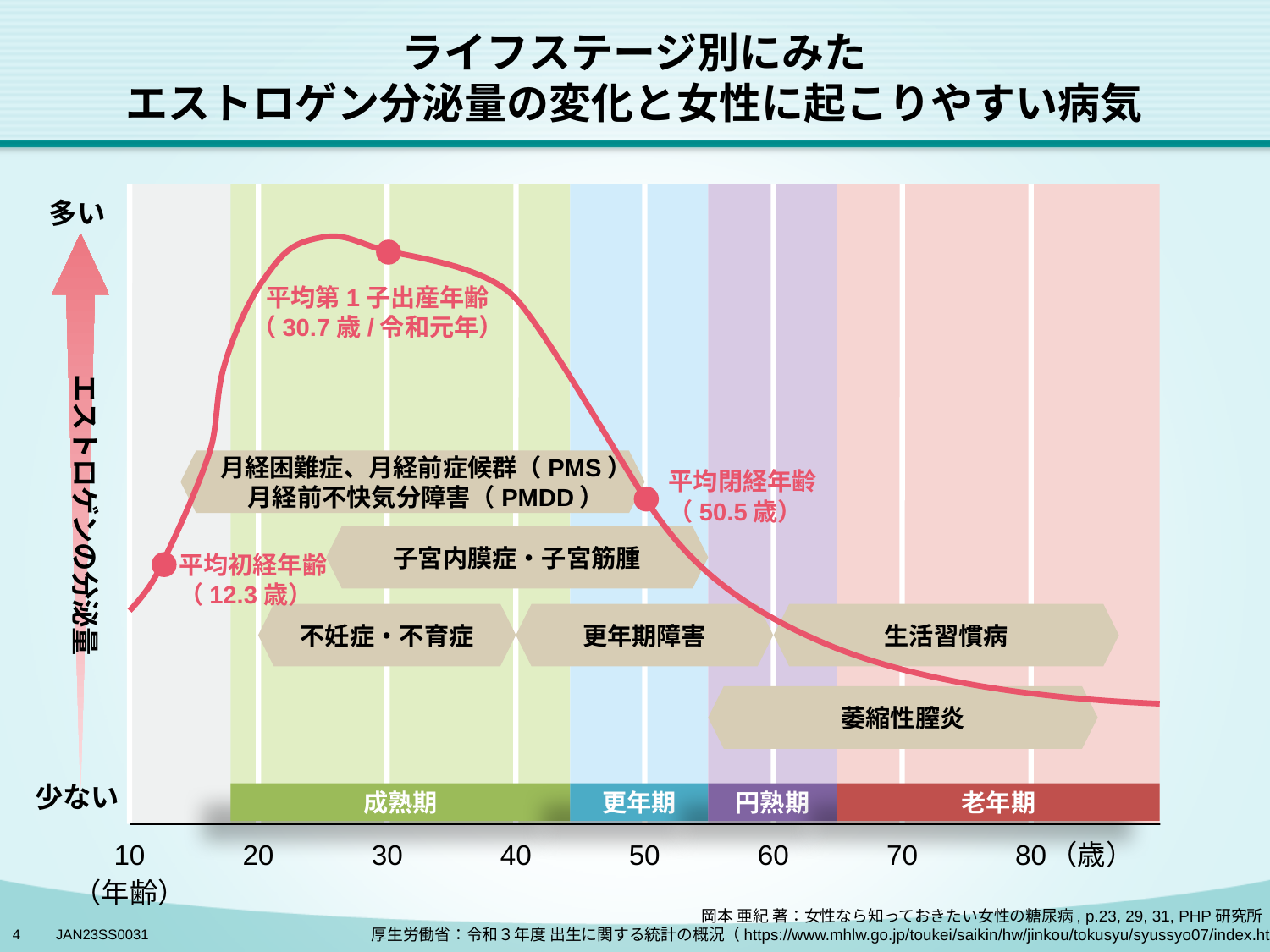

# ライフステージ別にみた エストロゲン分泌量の変化と女性に起こりやすい病気

多い

平均第1子出産年齢
（30.7歳/令和元年）
エストロゲンの分泌量
月経困難症、月経前症候群（PMS）
月経前不快気分障害（PMDD）
平均閉経年齢
（50.5歳）

子宮内膜症・子宮筋腫
平均初経年齢
（12.3歳）

不妊症・不育症
更年期障害
生活習慣病
萎縮性膣炎
少ない

10
20
30
40
50
60
70
80
（歳）
（年齢）
成熟期
更年期
円熟期
老年期
岡本 亜紀 著：女性なら知っておきたい女性の糖尿病, p.23, 29, 31, PHP研究所 2018
厚生労働省：令和３年度 出生に関する統計の概況（https://www.mhlw.go.jp/toukei/saikin/hw/jinkou/tokusyu/syussyo07/index.html）
4